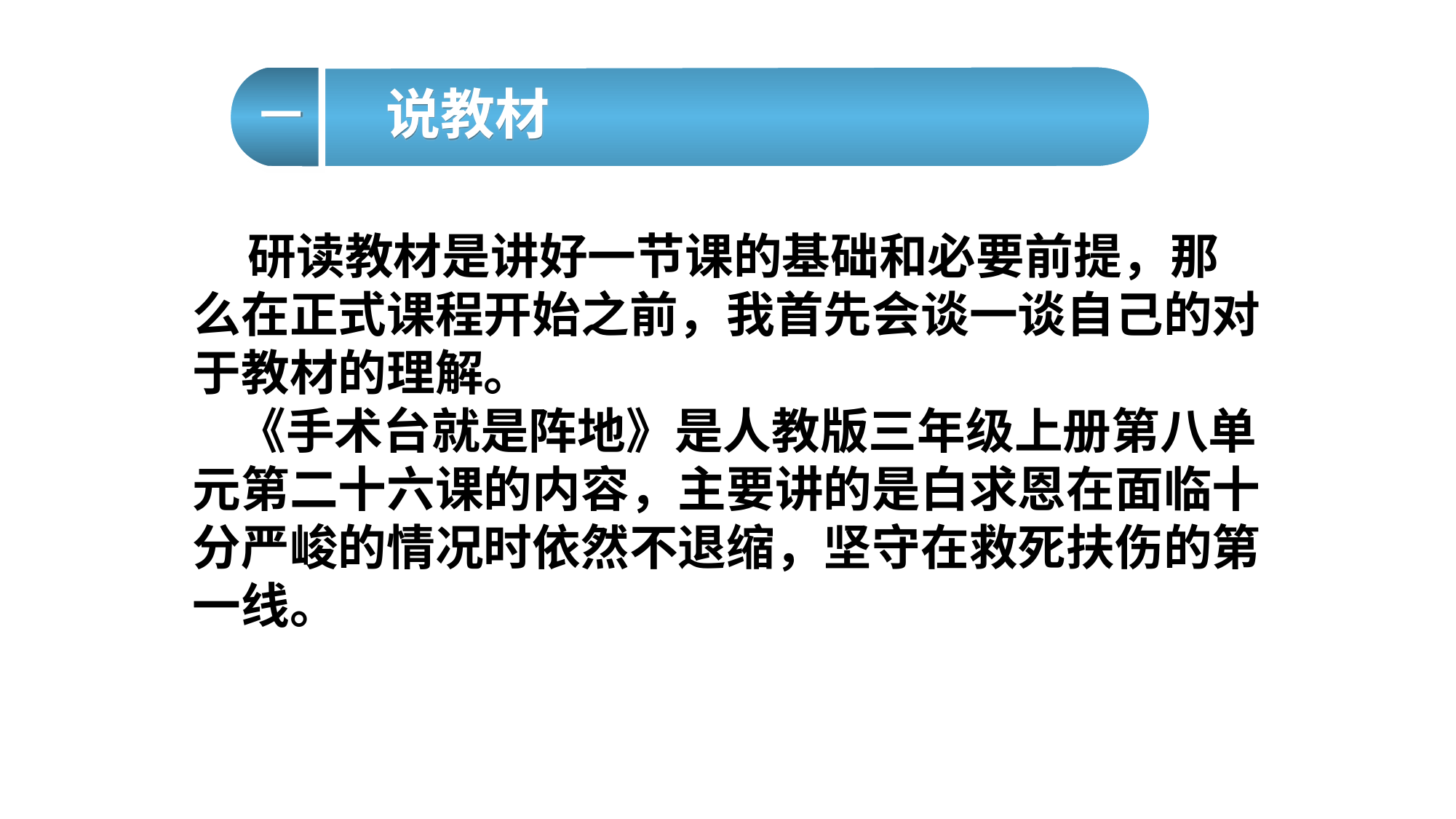

说教材
一
     研读教材是讲好一节课的基础和必要前提，那么在正式课程开始之前，我首先会谈一谈自己的对于教材的理解。
   《手术台就是阵地》是人教版三年级上册第八单元第二十六课的内容，主要讲的是白求恩在面临十分严峻的情况时依然不退缩，坚守在救死扶伤的第一线。